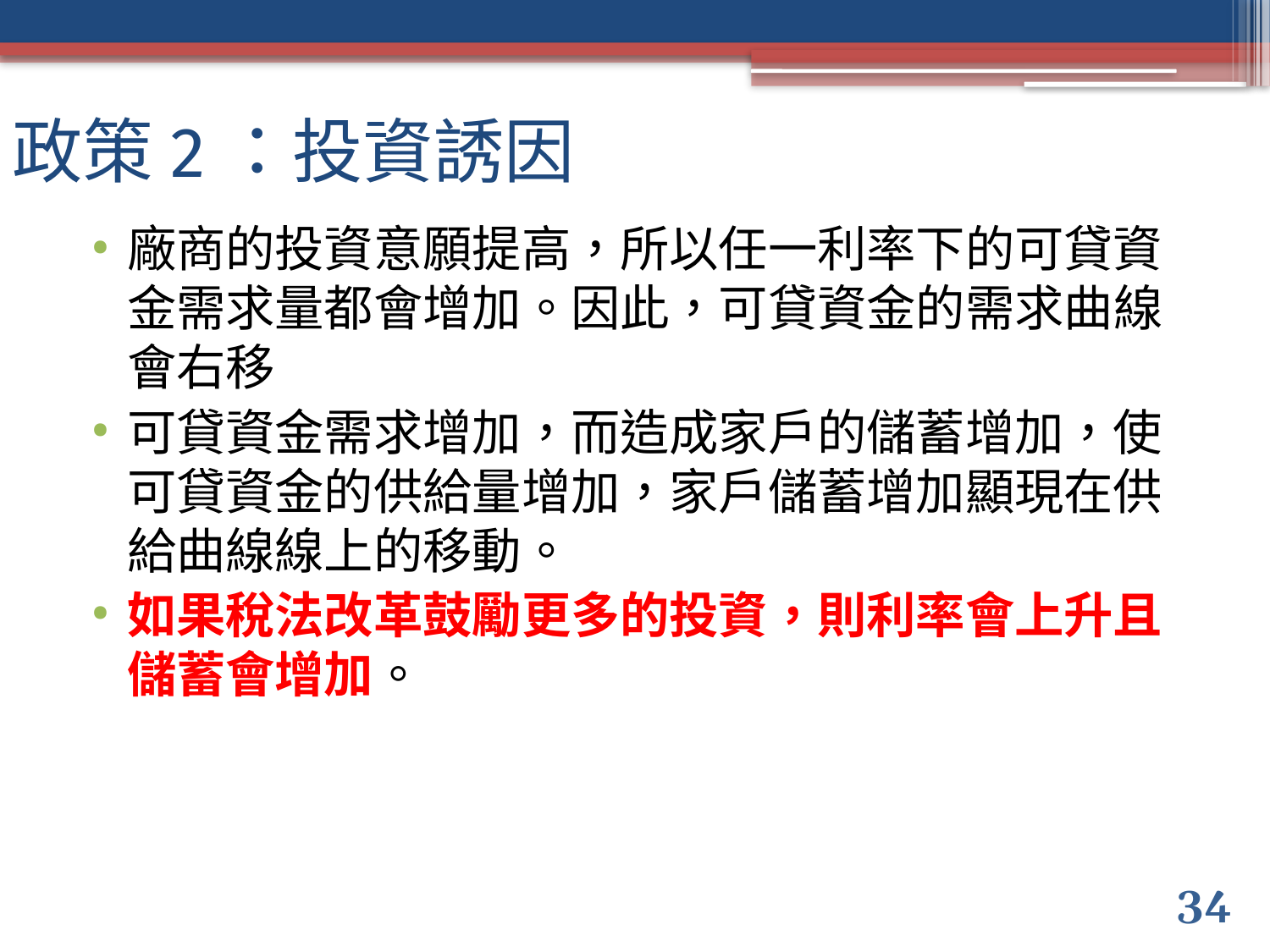

# 政策2：投資誘因
廠商的投資意願提高，所以任一利率下的可貸資金需求量都會增加。因此，可貸資金的需求曲線會右移
可貸資金需求增加，而造成家戶的儲蓄增加，使可貸資金的供給量增加，家戶儲蓄增加顯現在供給曲線線上的移動。
如果稅法改革鼓勵更多的投資，則利率會上升且儲蓄會增加。

34